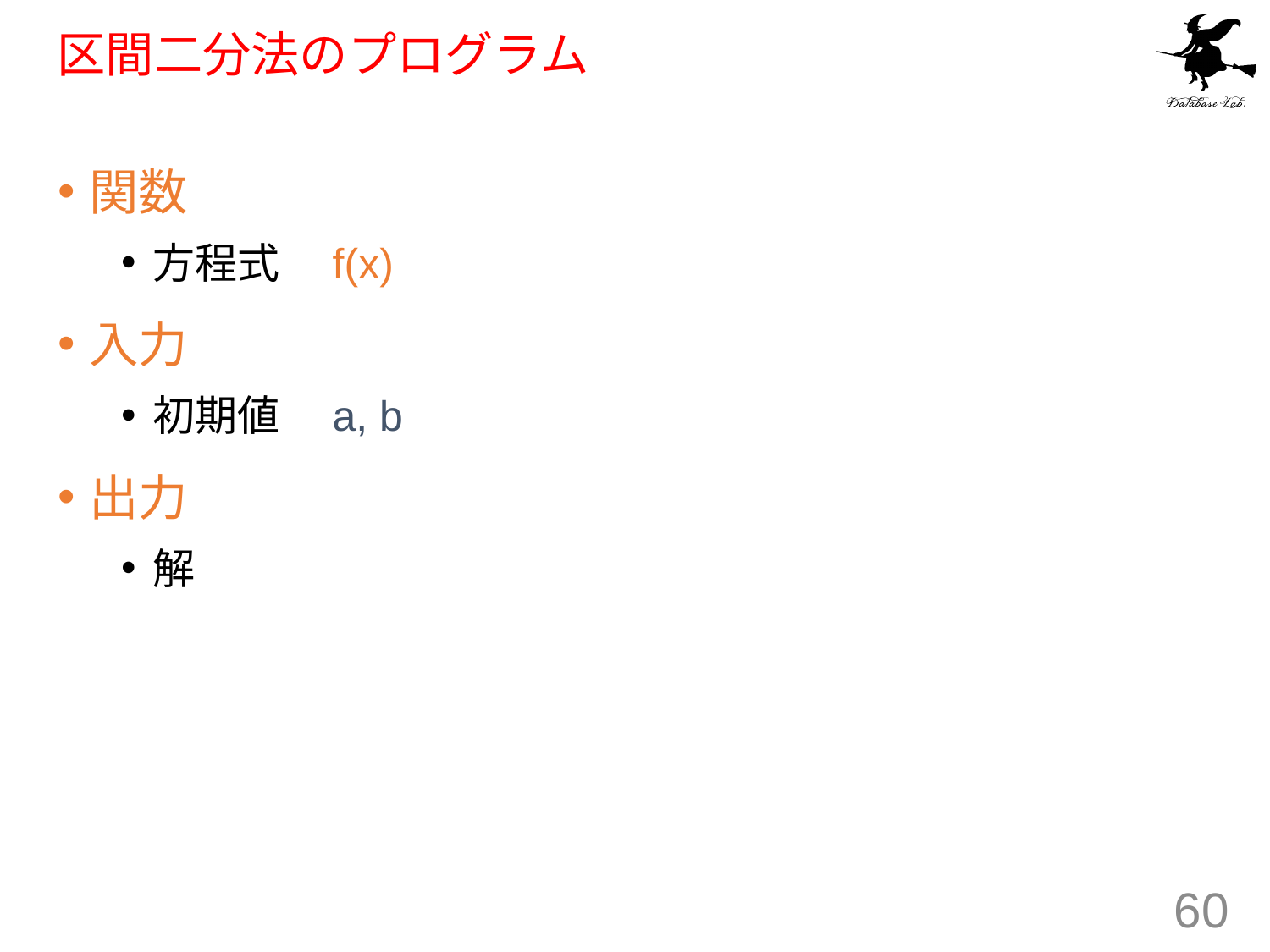

# 区間二分法のプログラム
関数
方程式　f(x)
入力
初期値　a, b
出力
解

60